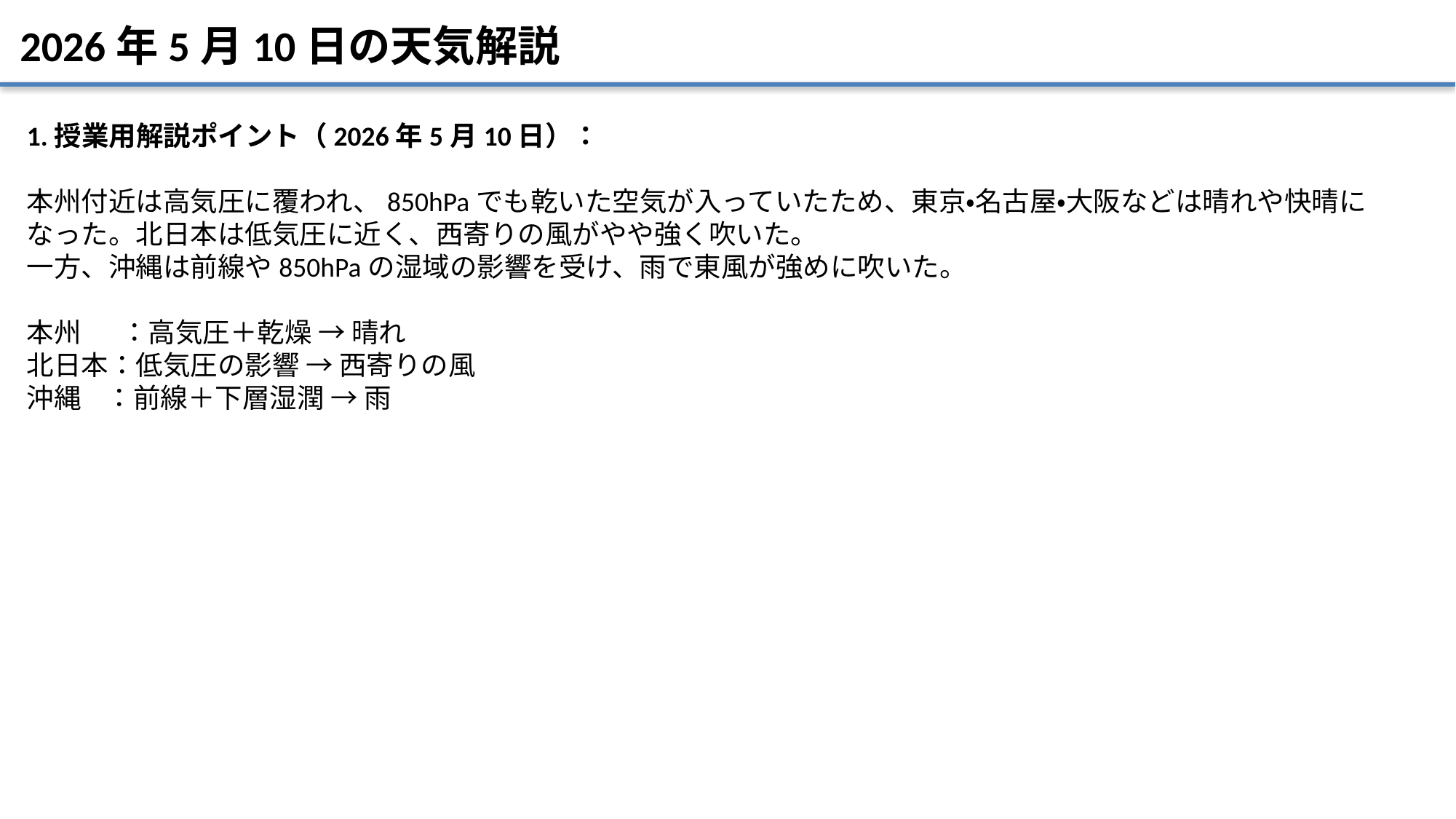

2026年5月10日の天気解説
1.授業用解説ポイント（2026年5月10日）：

本州付近は高気圧に覆われ、850hPaでも乾いた空気が入っていたため、東京・名古屋・大阪などは晴れや快晴になった。北日本は低気圧に近く、西寄りの風がやや強く吹いた。
一方、沖縄は前線や850hPaの湿域の影響を受け、雨で東風が強めに吹いた。

本州　  ：高気圧＋乾燥 → 晴れ
北日本：低気圧の影響 → 西寄りの風
沖縄    ：前線＋下層湿潤 → 雨